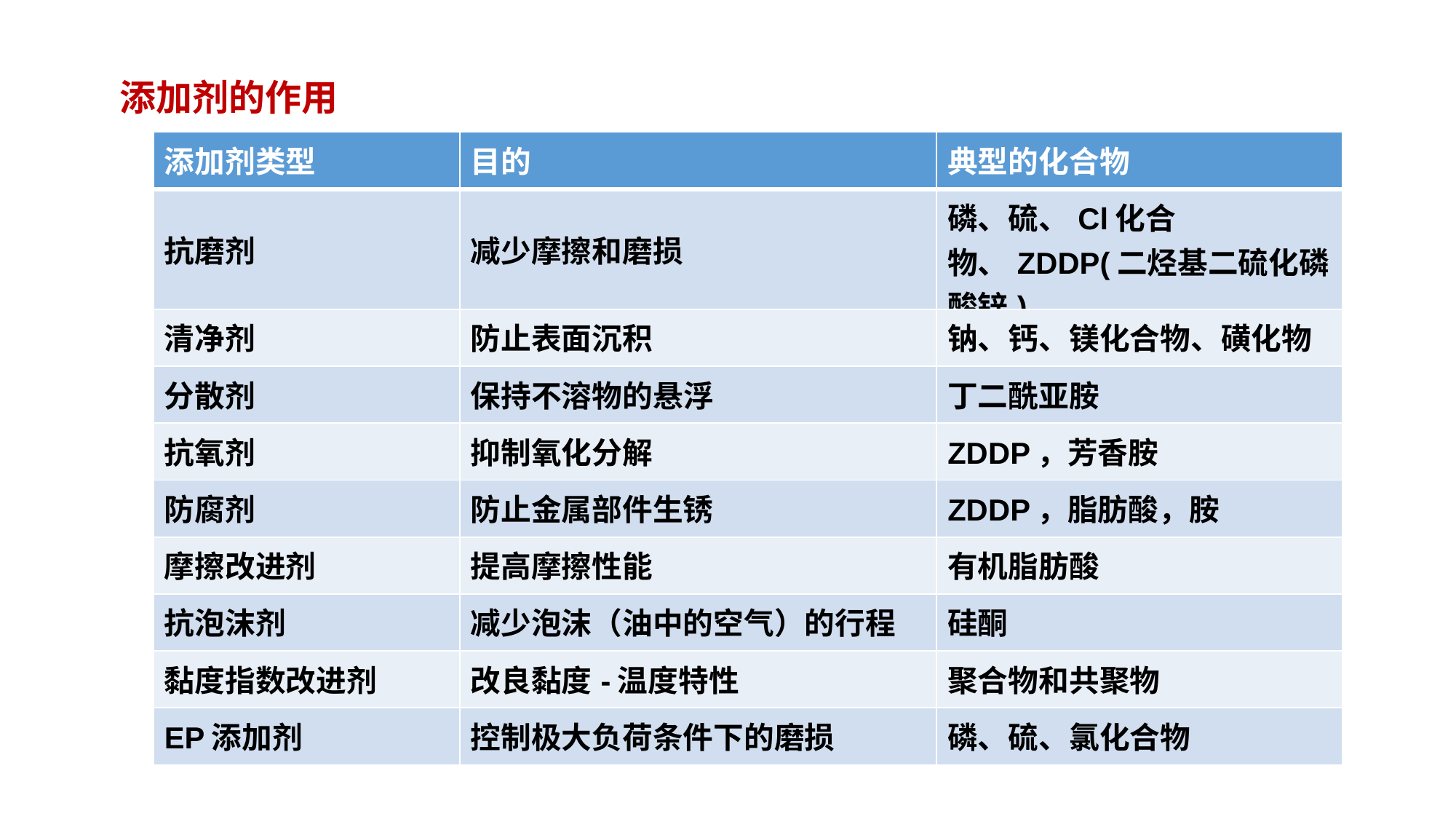

添加剂的作用
| 添加剂类型 | 目的 | 典型的化合物 |
| --- | --- | --- |
| 抗磨剂 | 减少摩擦和磨损 | 磷、硫、Cl化合物、ZDDP(二烃基二硫化磷酸锌) |
| 清净剂 | 防止表面沉积 | 钠、钙、镁化合物、磺化物 |
| 分散剂 | 保持不溶物的悬浮 | 丁二酰亚胺 |
| 抗氧剂 | 抑制氧化分解 | ZDDP，芳香胺 |
| 防腐剂 | 防止金属部件生锈 | ZDDP，脂肪酸，胺 |
| 摩擦改进剂 | 提高摩擦性能 | 有机脂肪酸 |
| 抗泡沫剂 | 减少泡沫（油中的空气）的行程 | 硅酮 |
| 黏度指数改进剂 | 改良黏度-温度特性 | 聚合物和共聚物 |
| EP添加剂 | 控制极大负荷条件下的磨损 | 磷、硫、氯化合物 |